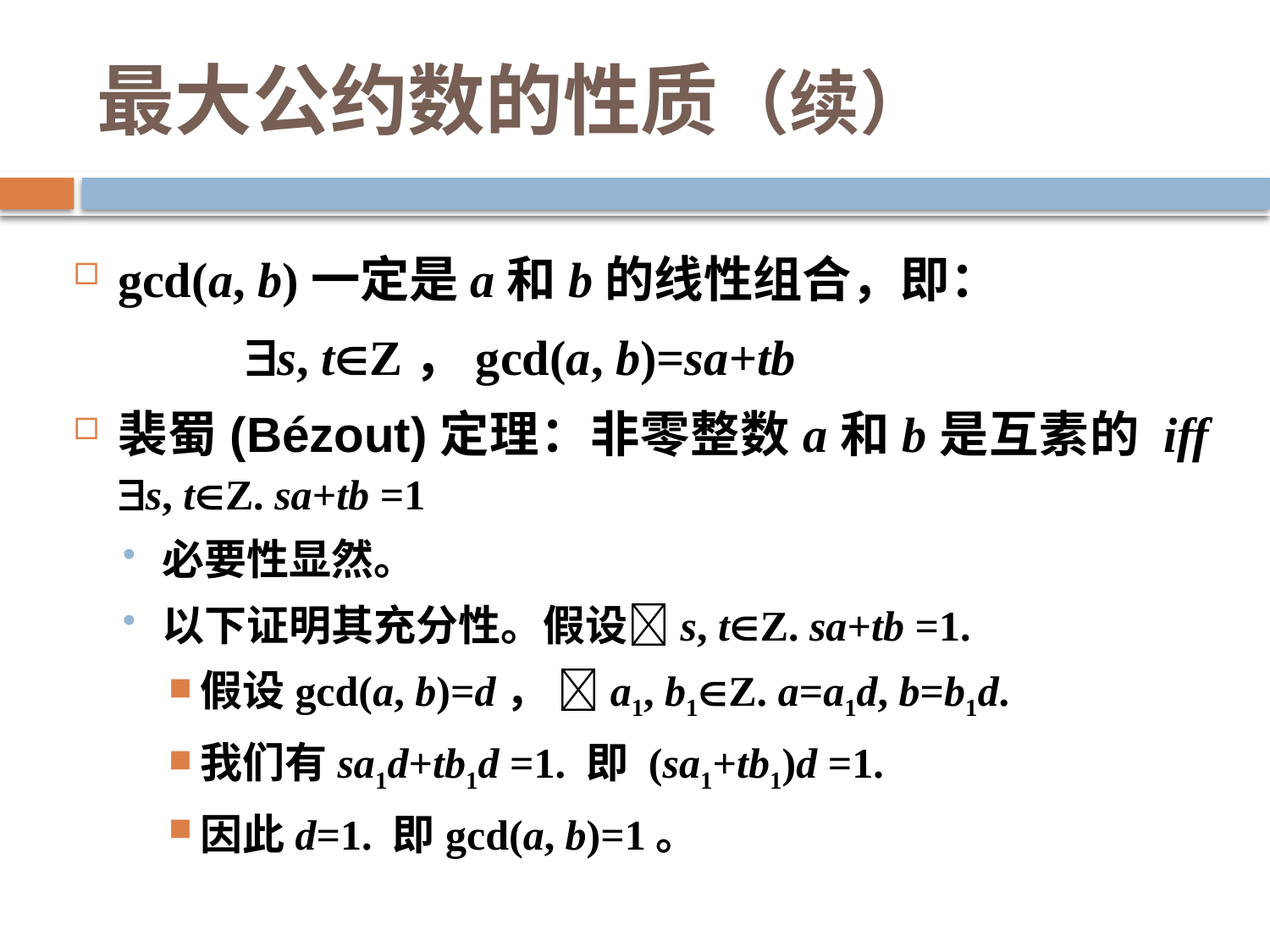

# 最大公约数的性质（续）
gcd(a, b)一定是a和b的线性组合，即：
		∃s, t∈Z，gcd(a, b)=sa+tb
裴蜀(Bézout)定理：非零整数a和b是互素的 iff  ∃s, t∈Z. sa+tb =1
必要性显然。
以下证明其充分性。假设∃s, t∈Z. sa+tb =1.
假设gcd(a, b)=d， ∃a1, b1∈Z. a=a1d, b=b1d.
我们有sa1d+tb1d =1. 即 (sa1+tb1)d =1.
因此d=1. 即gcd(a, b)=1。